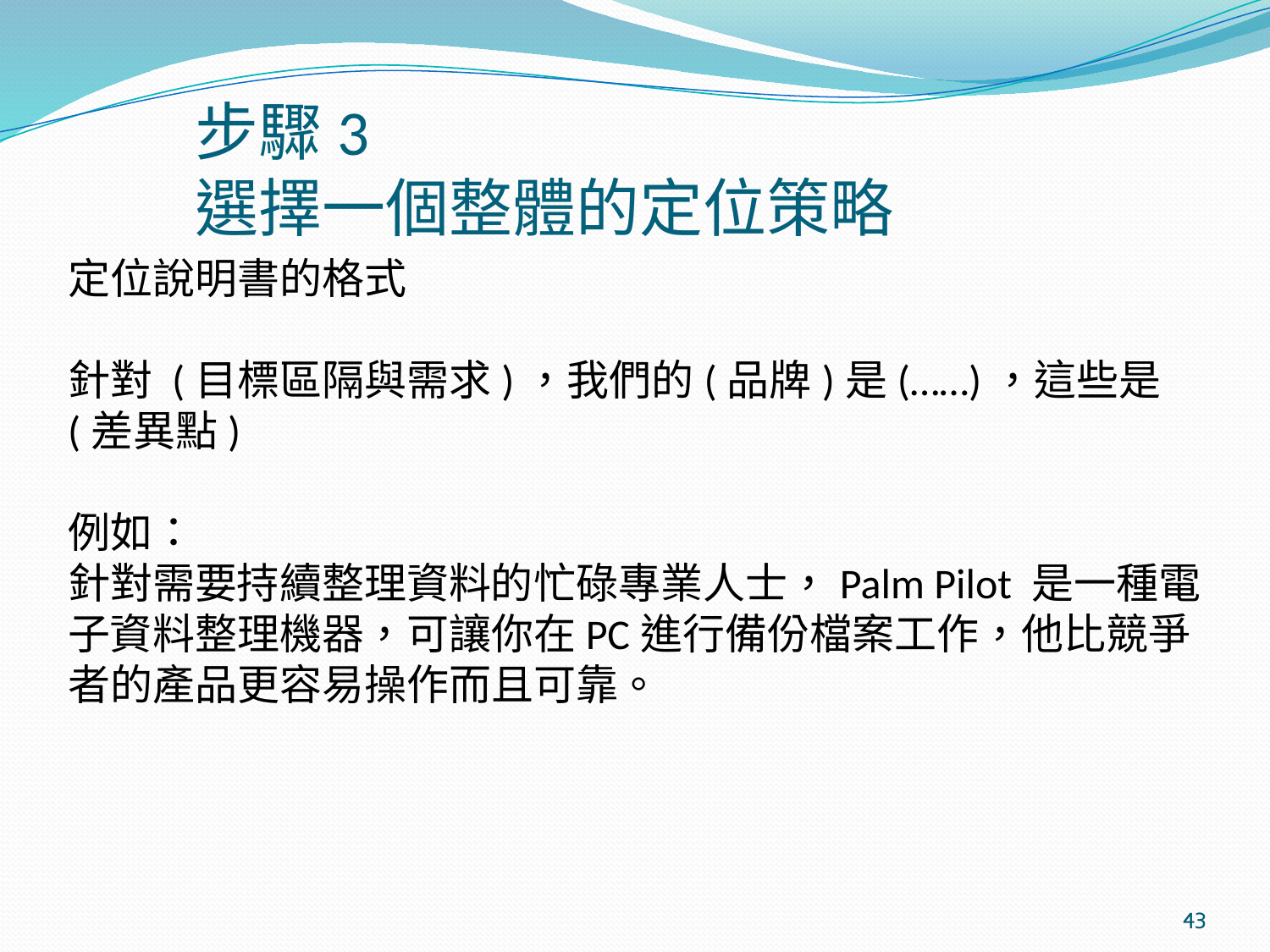

# 步驟3 選擇一個整體的定位策略
定位說明書的格式

針對 (目標區隔與需求)，我們的(品牌)是(……)，這些是(差異點)

例如：
針對需要持續整理資料的忙碌專業人士，Palm Pilot 是一種電子資料整理機器，可讓你在PC進行備份檔案工作，他比競爭者的產品更容易操作而且可靠。
43